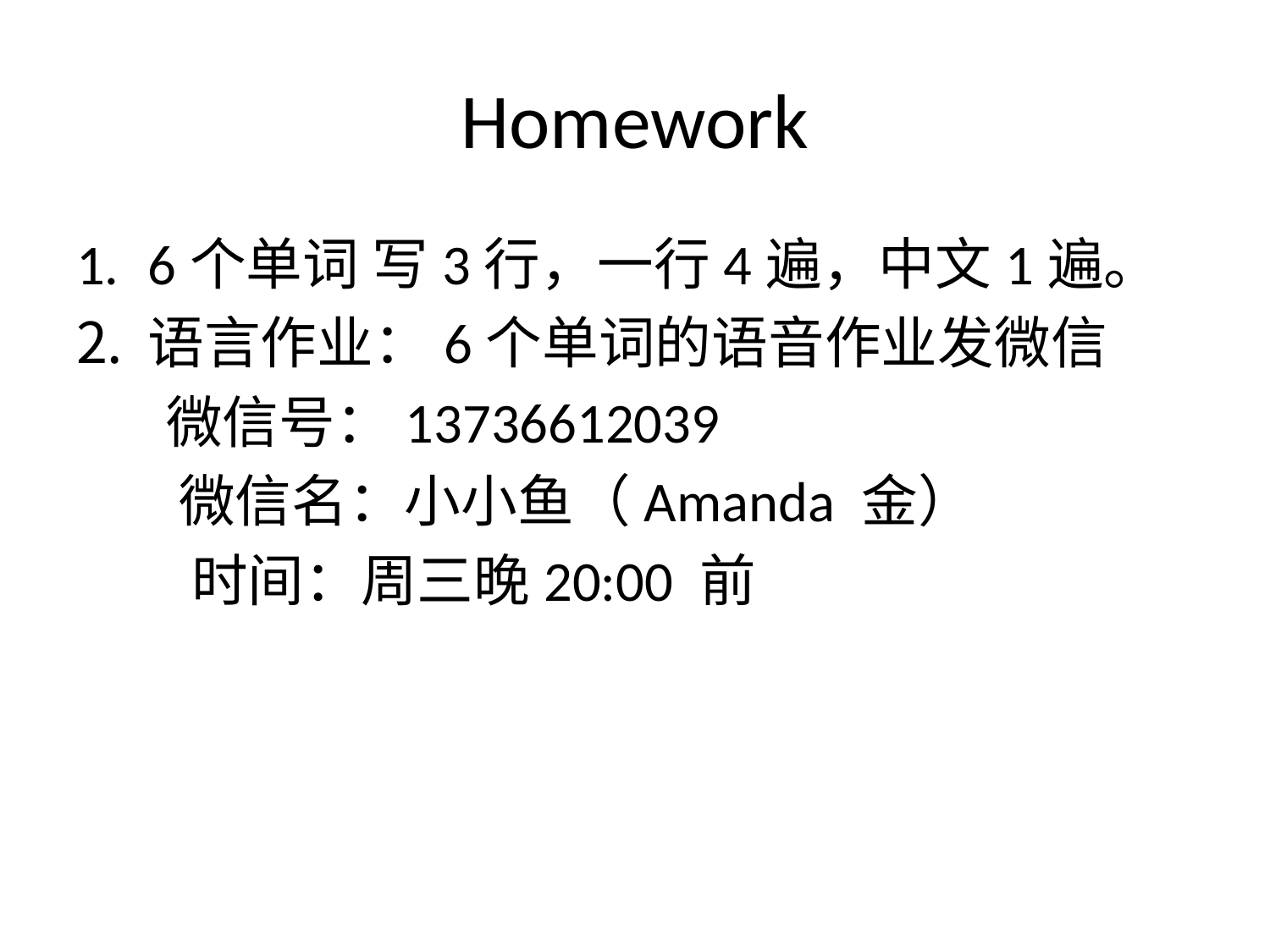

# Homework
6个单词 写3行，一行4遍，中文1遍。
语言作业：6个单词的语音作业发微信
      微信号：13736612039
       微信名：小小鱼（Amanda 金）
        时间：周三晚20:00 前